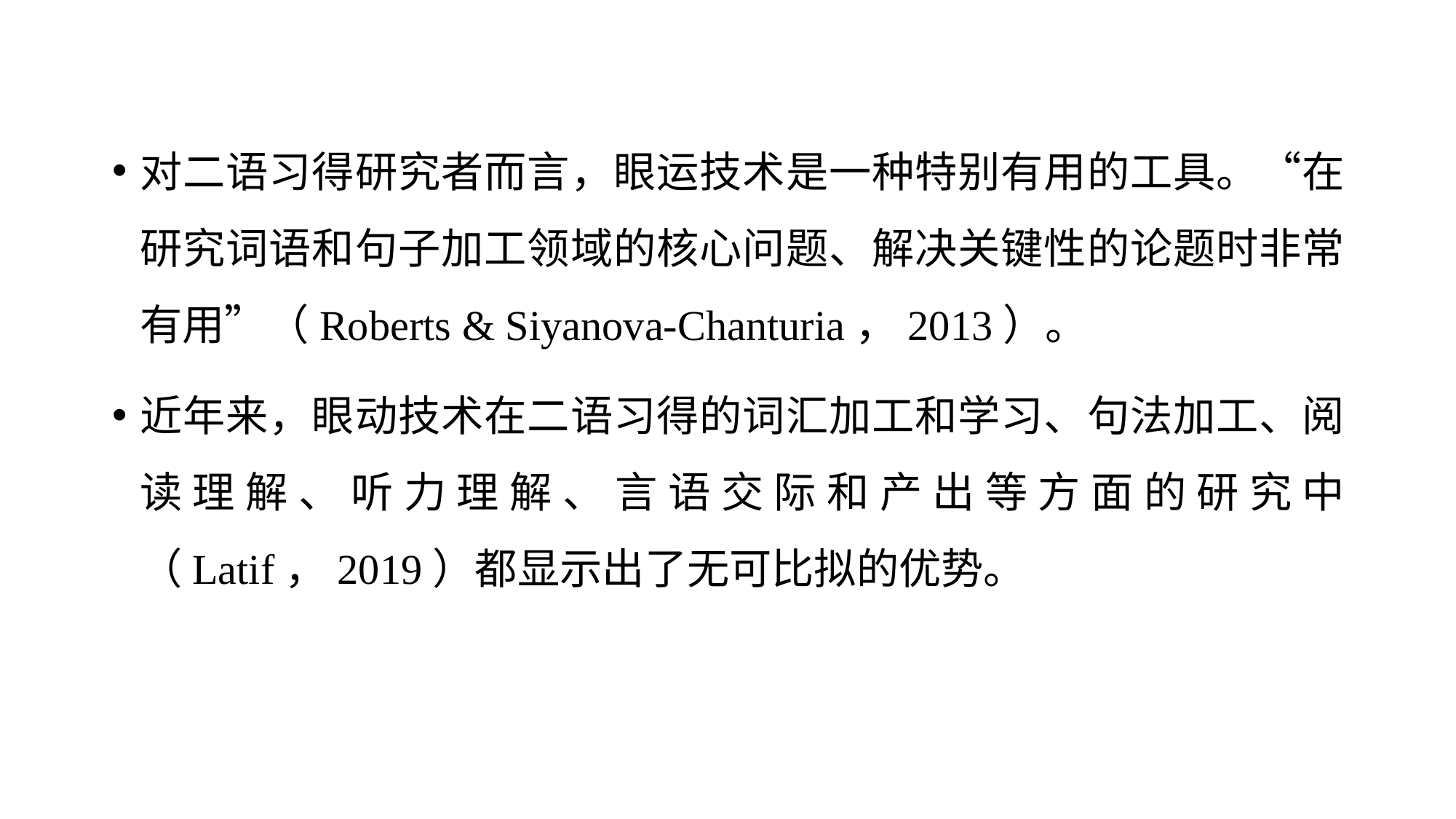

对二语习得研究者而言，眼运技术是一种特别有用的工具。“在研究词语和句子加工领域的核心问题、解决关键性的论题时非常有用”（Roberts & Siyanova-Chanturia，2013）。
近年来，眼动技术在二语习得的词汇加工和学习、句法加工、阅读理解、听力理解、言语交际和产出等方面的研究中（Latif，2019）都显示出了无可比拟的优势。